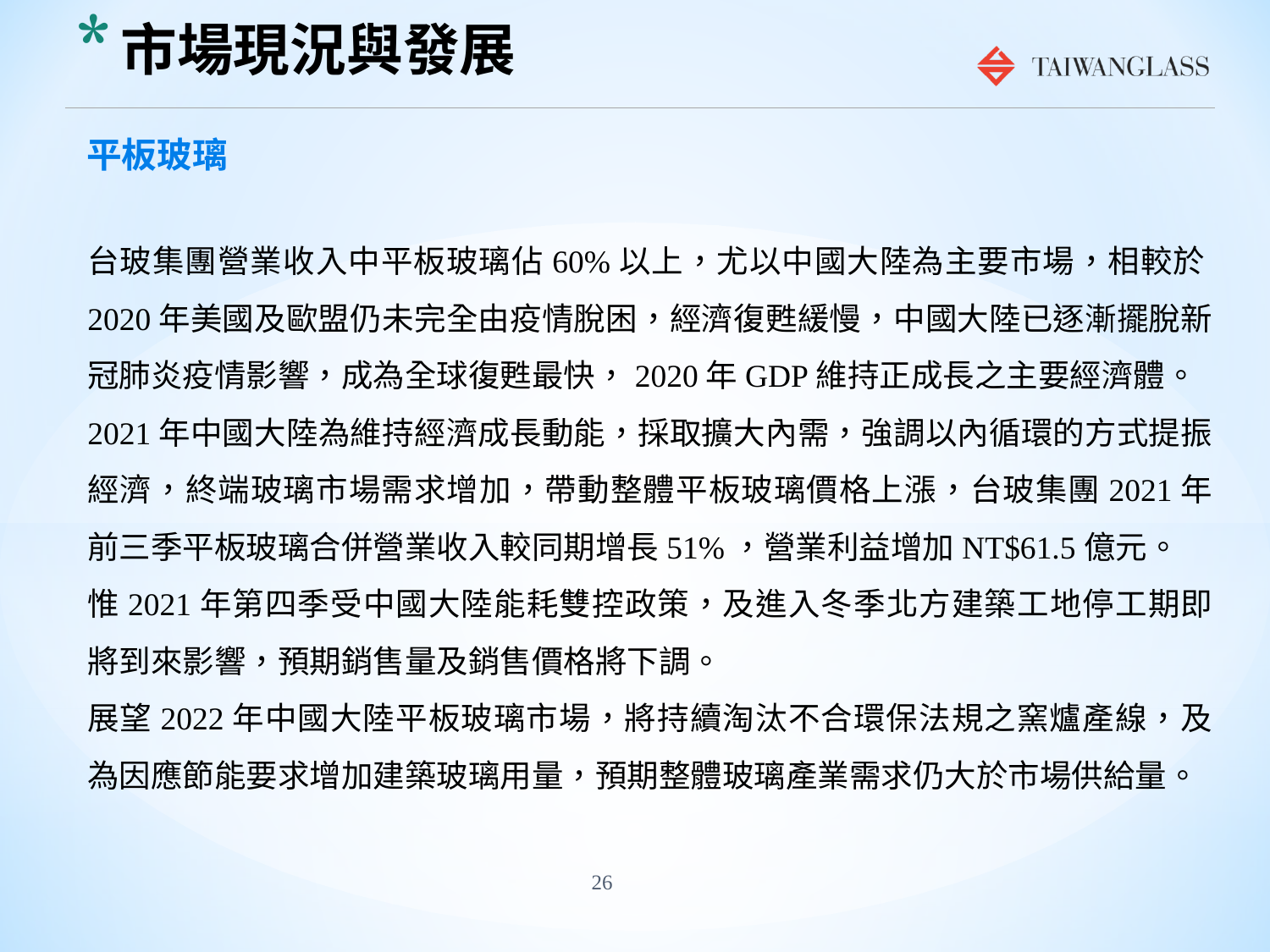

# 市場現況與發展
平板玻璃
台玻集團營業收入中平板玻璃佔60%以上，尤以中國大陸為主要市場，相較於2020年美國及歐盟仍未完全由疫情脫困，經濟復甦緩慢，中國大陸已逐漸擺脫新冠肺炎疫情影響，成為全球復甦最快，2020年GDP維持正成長之主要經濟體。
2021年中國大陸為維持經濟成長動能，採取擴大內需，強調以內循環的方式提振經濟，終端玻璃市場需求增加，帶動整體平板玻璃價格上漲，台玻集團2021年前三季平板玻璃合併營業收入較同期增長51%，營業利益增加NT$61.5億元。
惟2021年第四季受中國大陸能耗雙控政策，及進入冬季北方建築工地停工期即將到來影響，預期銷售量及銷售價格將下調。
展望2022年中國大陸平板玻璃市場，將持續淘汰不合環保法規之窯爐產線，及為因應節能要求增加建築玻璃用量，預期整體玻璃產業需求仍大於市場供給量。
26